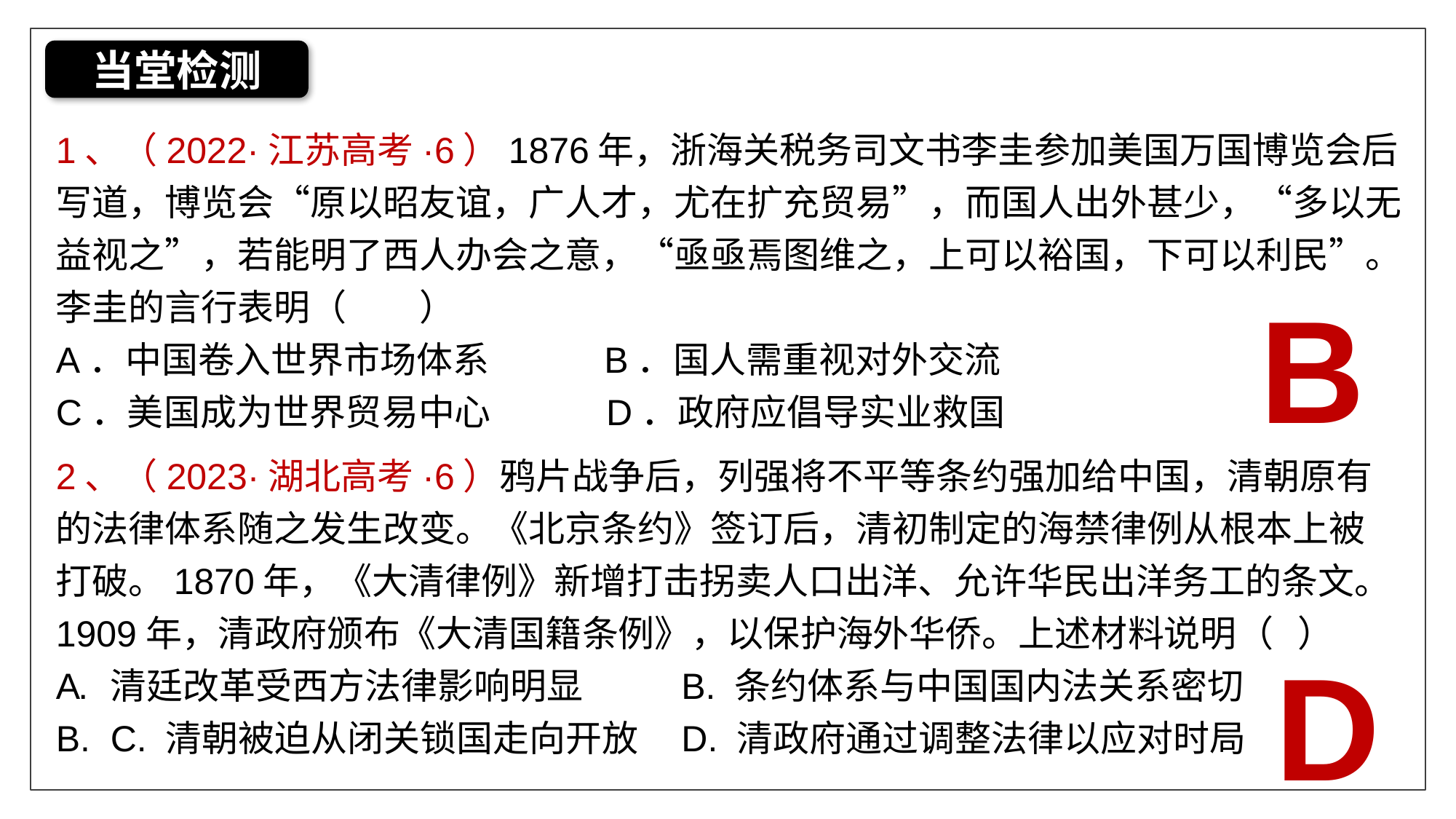

当堂检测
1、（2022·江苏高考·6）1876年，浙海关税务司文书李圭参加美国万国博览会后写道，博览会“原以昭友谊，广人才，尤在扩充贸易”，而国人出外甚少，“多以无益视之”，若能明了西人办会之意，“亟亟焉图维之，上可以裕国，下可以利民”。李圭的言行表明（　　）
A．中国卷入世界市场体系             B．国人需重视对外交流
C．美国成为世界贸易中心             D．政府应倡导实业救国
B
2、（2023·湖北高考·6）鸦片战争后，列强将不平等条约强加给中国，清朝原有的法律体系随之发生改变。《北京条约》签订后，清初制定的海禁律例从根本上被打破。1870年，《大清律例》新增打击拐卖人口出洋、允许华民出洋务工的条文。1909年，清政府颁布《大清国籍条例》，以保护海外华侨。上述材料说明（   ）
清廷改革受西方法律影响明显	  B. 条约体系与中国国内法关系密切
C. 清朝被迫从闭关锁国走向开放	  D. 清政府通过调整法律以应对时局

D